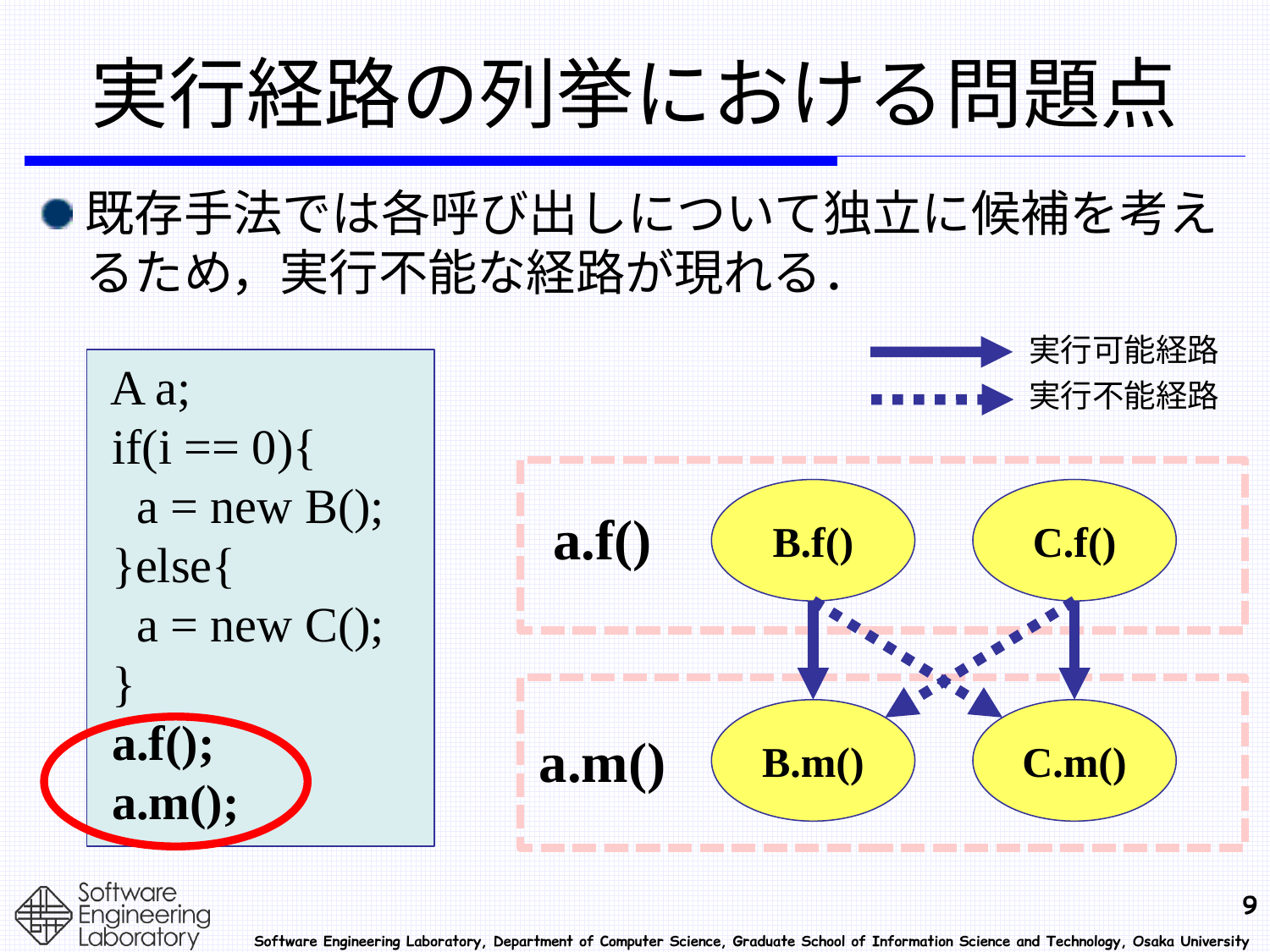

# 実行経路の列挙における問題点
既存手法では各呼び出しについて独立に候補を考えるため，実行不能な経路が現れる．
実行可能経路
 A a;
 if(i == 0){
   a = new B();
 }else{
   a = new C();
 }
 a.f();
 a.m();

実行不能経路

a.f()
B.f()
C.f()

B.m()
C.m()
a.m()